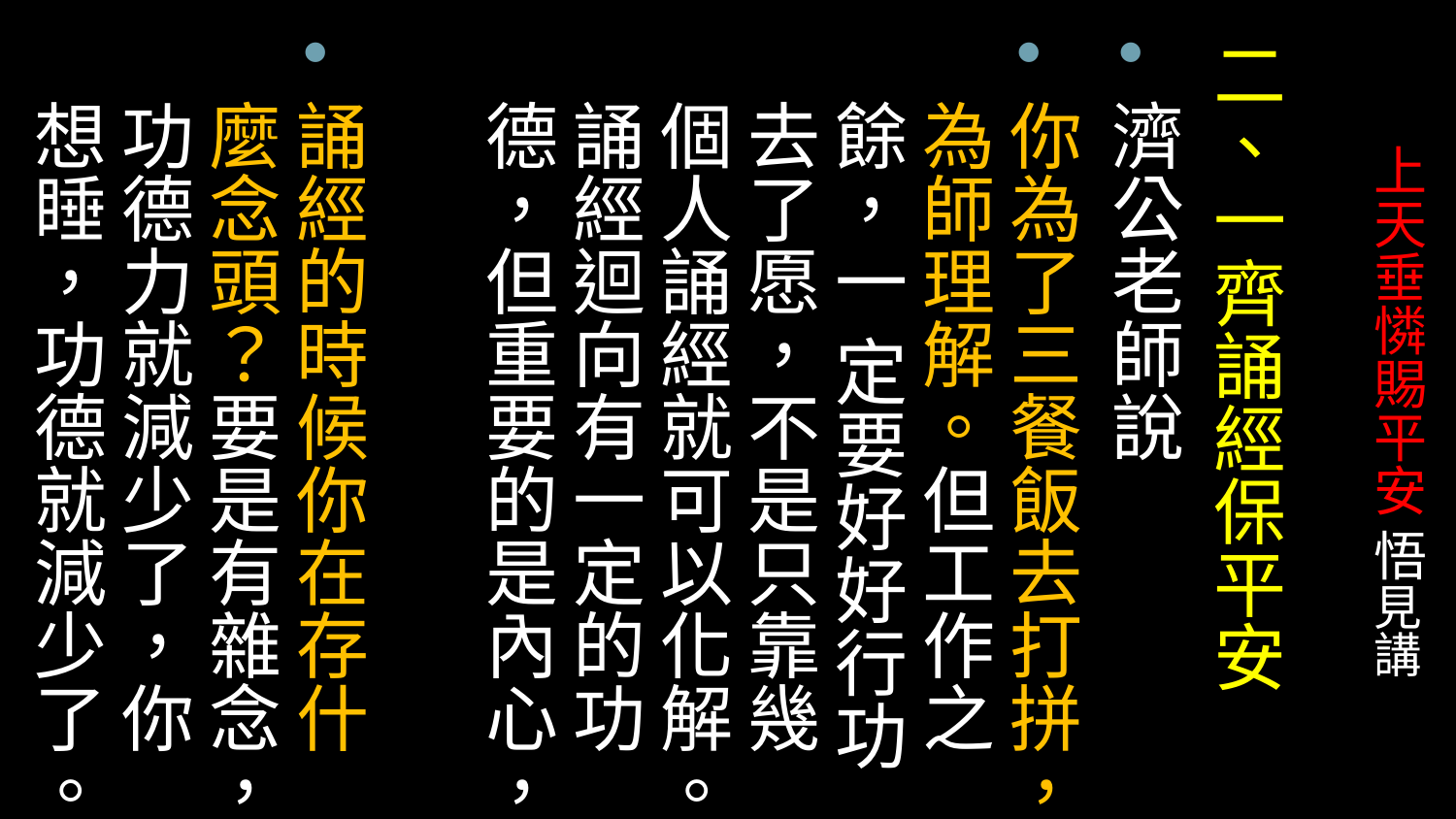

二、一齊誦經保平安
濟公老師說
你為了三餐飯去打拼，為師理解。但工作之餘，一 定要好好行功去了愿，不是只靠幾個人誦經就可以化解。誦經迴向有一定的功德，但重要的是內心，
誦經的時候你在存什麼念頭？要是有雜念，功德力就減少了，你想睡，功德就減少了。
# 上天垂憐賜平安 悟見講